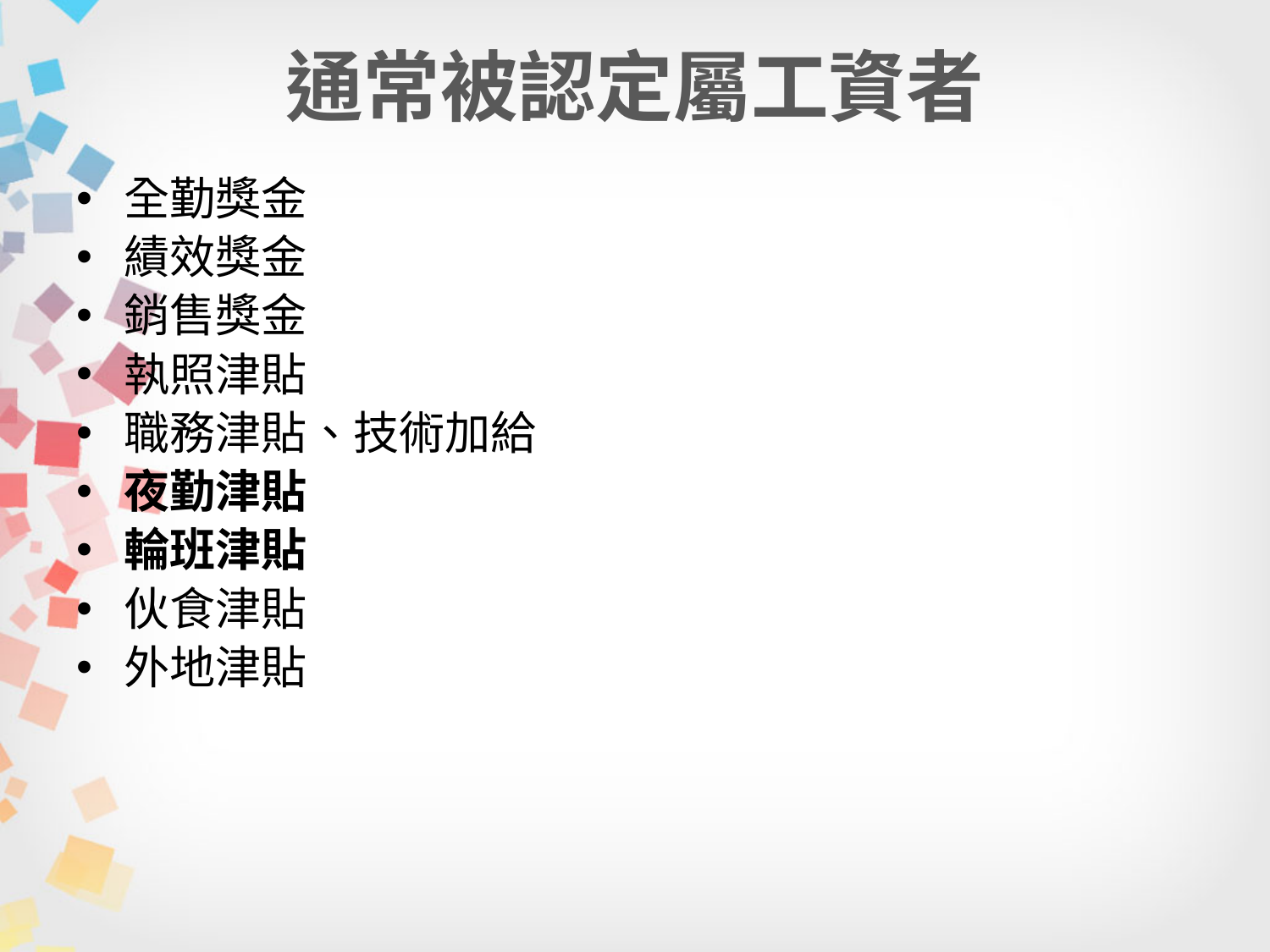

# 通常被認定屬工資者
全勤獎金
績效獎金
銷售獎金
執照津貼
職務津貼、技術加給
夜勤津貼
輪班津貼
伙食津貼
外地津貼